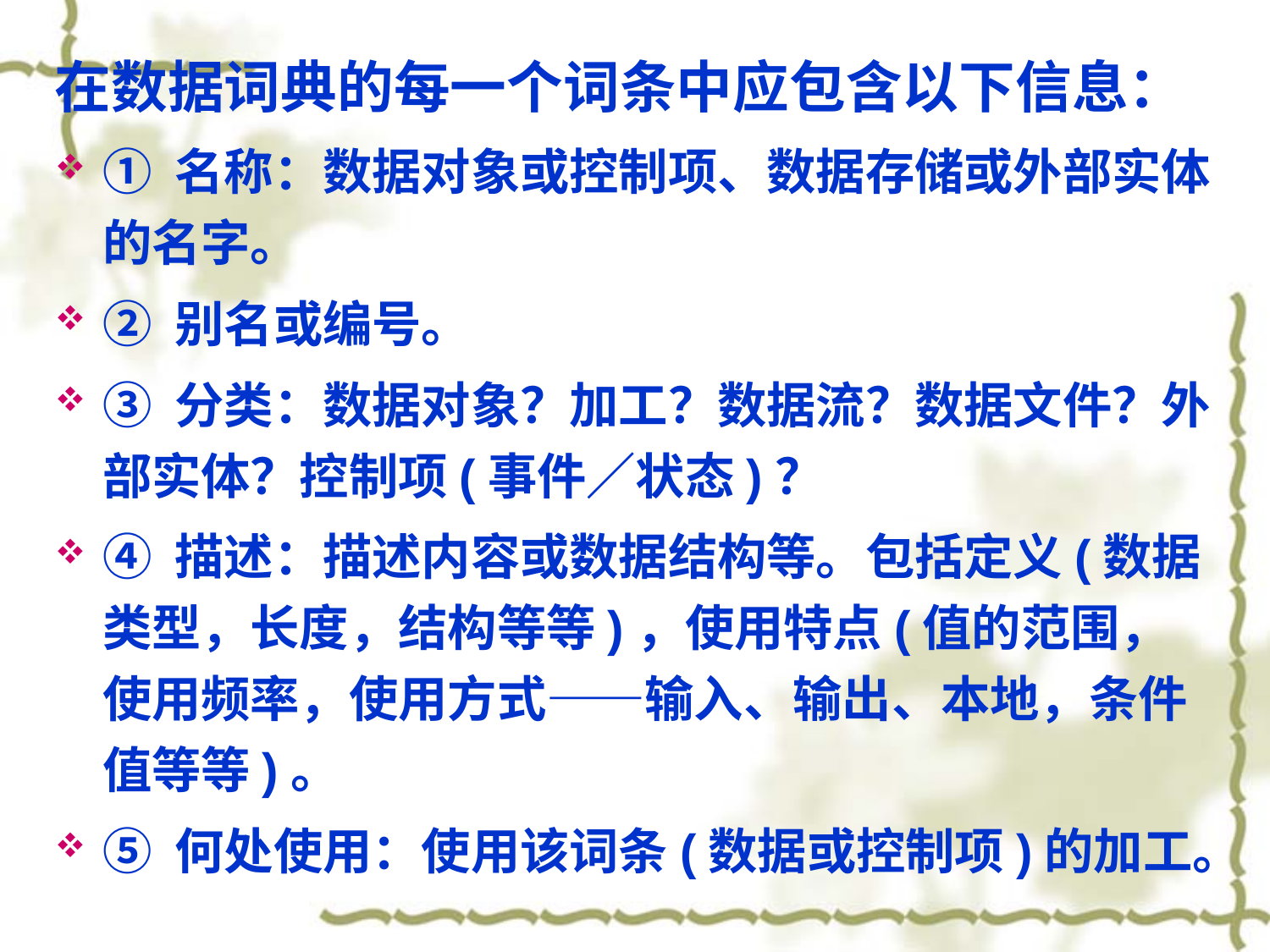

在数据词典的每一个词条中应包含以下信息：
① 名称：数据对象或控制项、数据存储或外部实体的名字。
② 别名或编号。
③ 分类：数据对象？加工？数据流？数据文件？外部实体？控制项(事件∕状态)？
④ 描述：描述内容或数据结构等。包括定义(数据类型，长度，结构等等)，使用特点(值的范围，使用频率，使用方式——输入、输出、本地，条件值等等)。
⑤ 何处使用：使用该词条(数据或控制项)的加工。